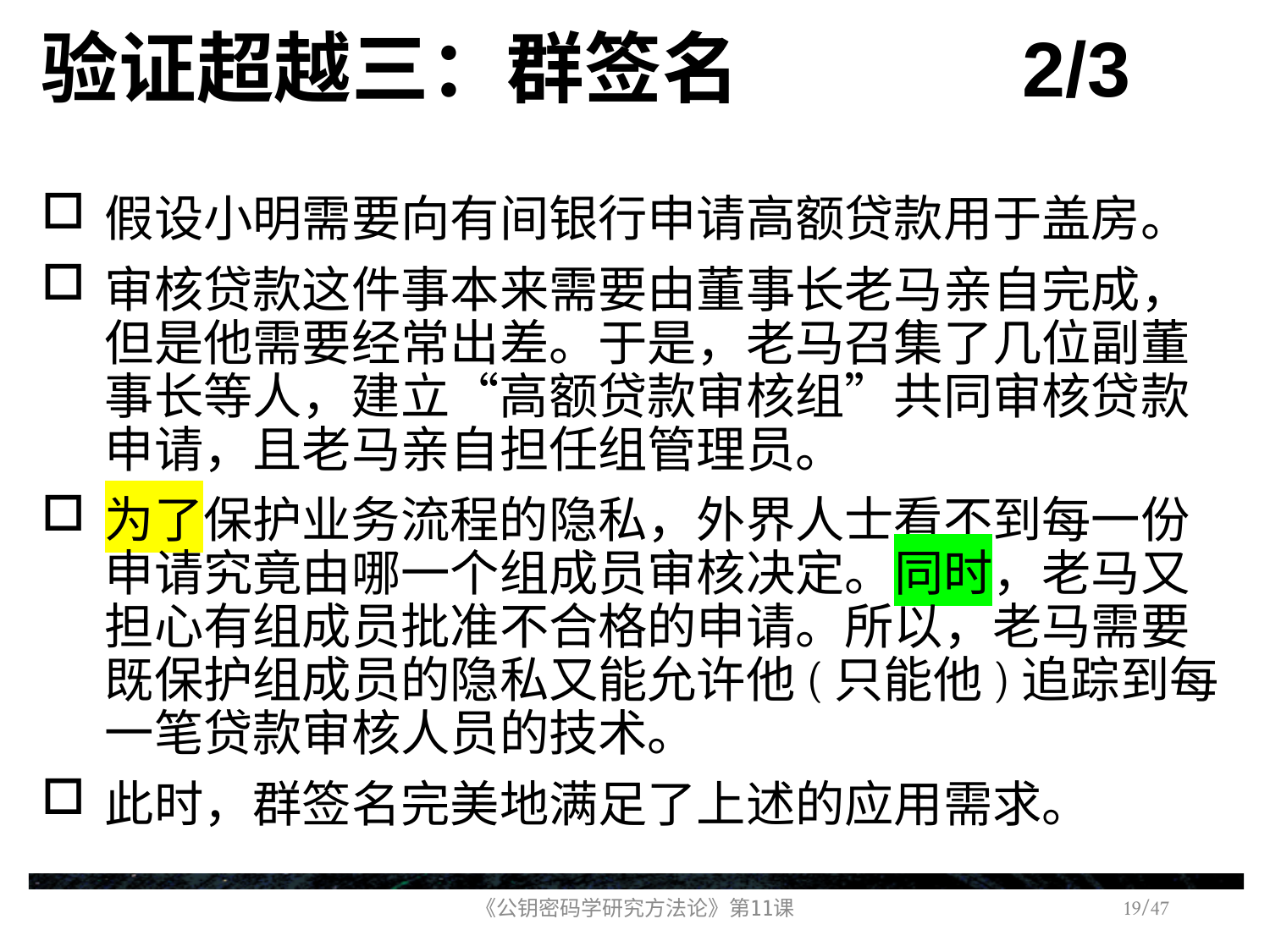

# 验证超越三：群签名               2/3
假设小明需要向有间银行申请高额贷款用于盖房。
审核贷款这件事本来需要由董事长老马亲自完成，但是他需要经常出差。于是，老马召集了几位副董事长等人，建立“高额贷款审核组”共同审核贷款申请，且老马亲自担任组管理员。
为了保护业务流程的隐私，外界人士看不到每一份申请究竟由哪一个组成员审核决定。同时，老马又担心有组成员批准不合格的申请。所以，老马需要既保护组成员的隐私又能允许他(只能他)追踪到每一笔贷款审核人员的技术。
此时，群签名完美地满足了上述的应用需求。
《公钥密码学研究方法论》第11课
19/47